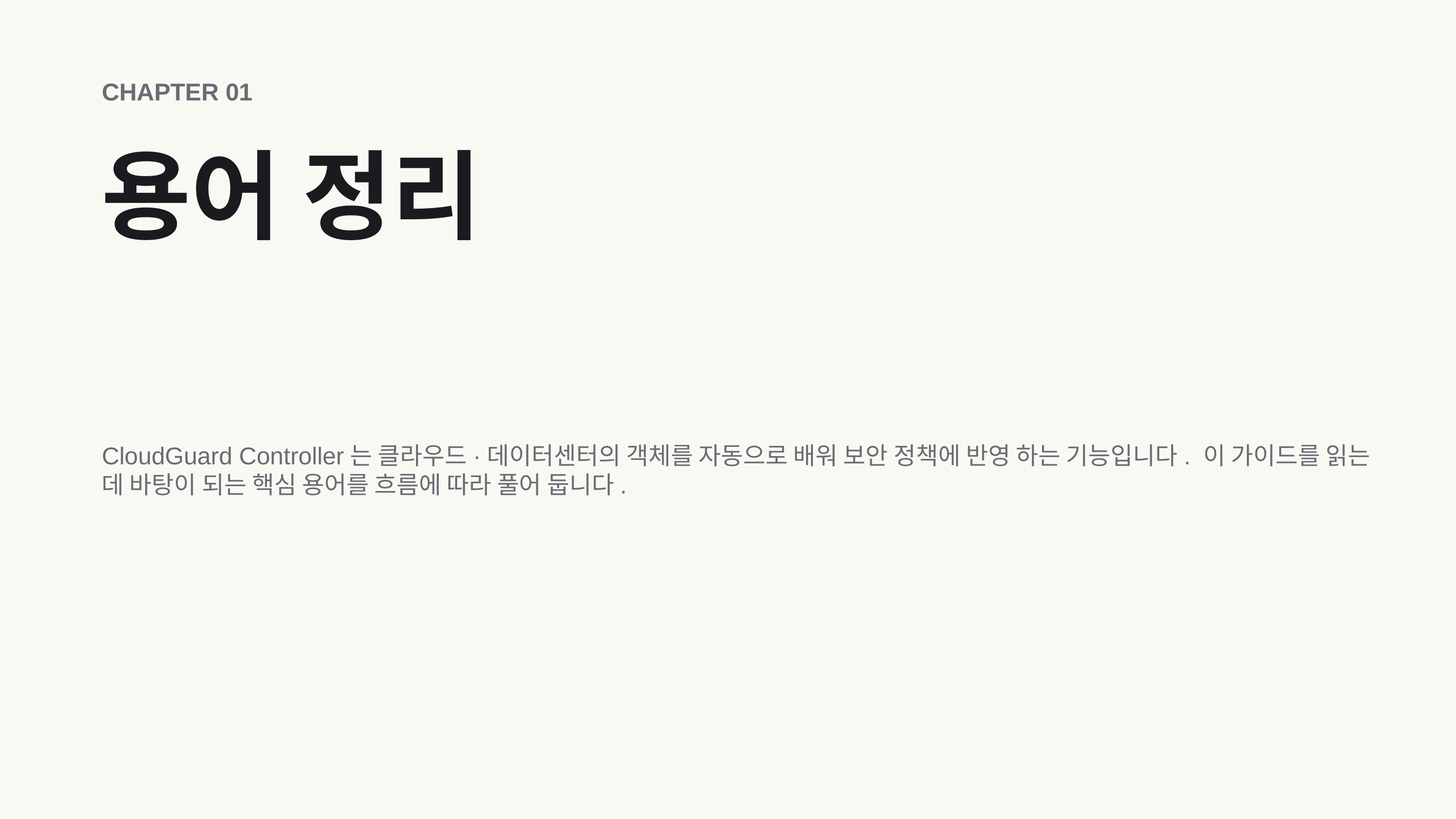

CHAPTER 01
용어 정리
CloudGuard Controller는 클라우드·데이터센터의 객체를 자동으로 배워 보안 정책에 반영 하는 기능입니다. 이 가이드를 읽는 데 바탕이 되는 핵심 용어를 흐름에 따라 풀어 둡니다.